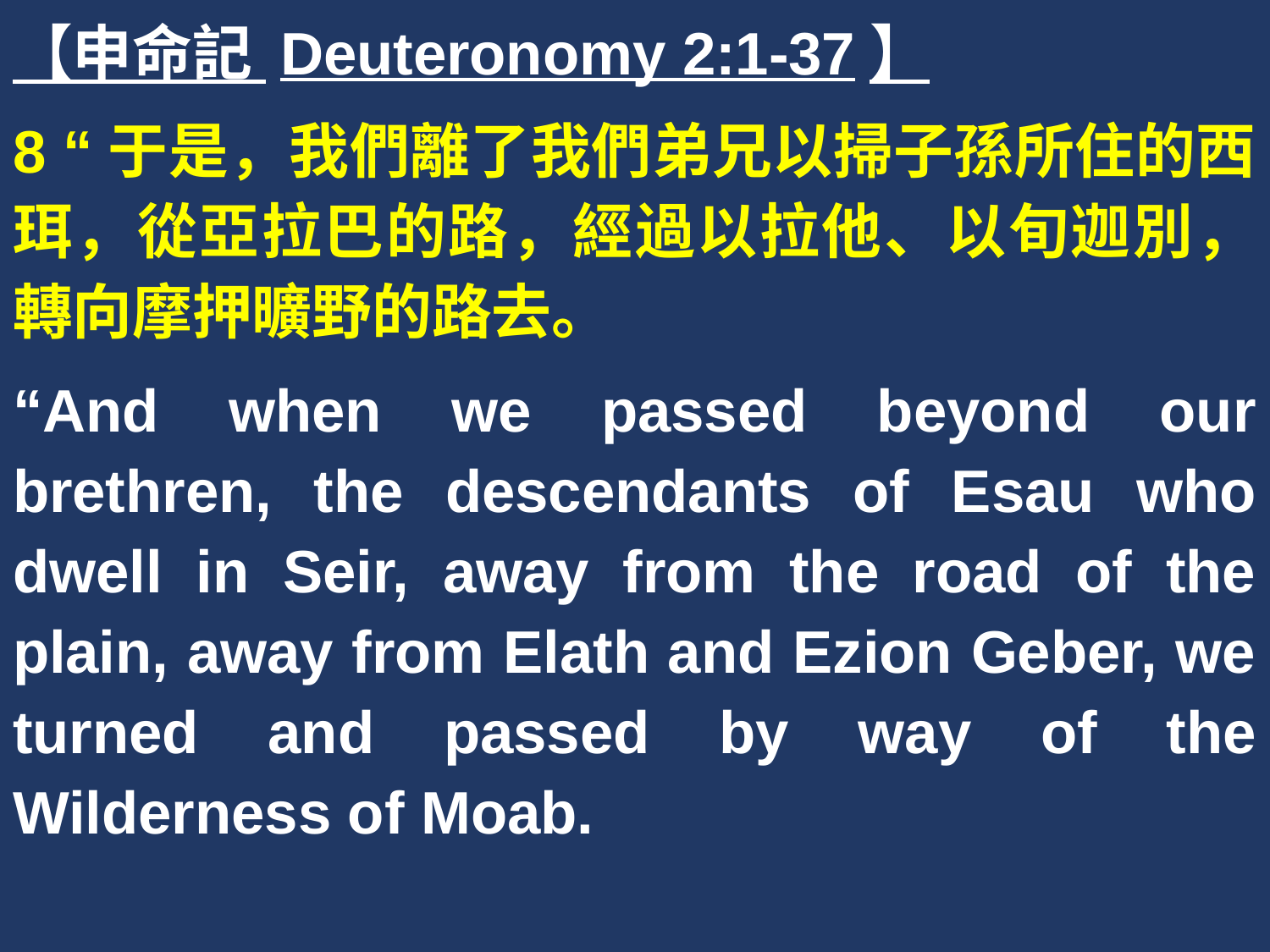

【申命記 Deuteronomy 2:1-37】
8 “于是，我們離了我們弟兄以掃子孫所住的西珥，從亞拉巴的路，經過以拉他、以旬迦別，轉向摩押曠野的路去。
“And when we passed beyond our brethren, the descendants of Esau who dwell in Seir, away from the road of the plain, away from Elath and Ezion Geber, we turned and passed by way of the Wilderness of Moab.